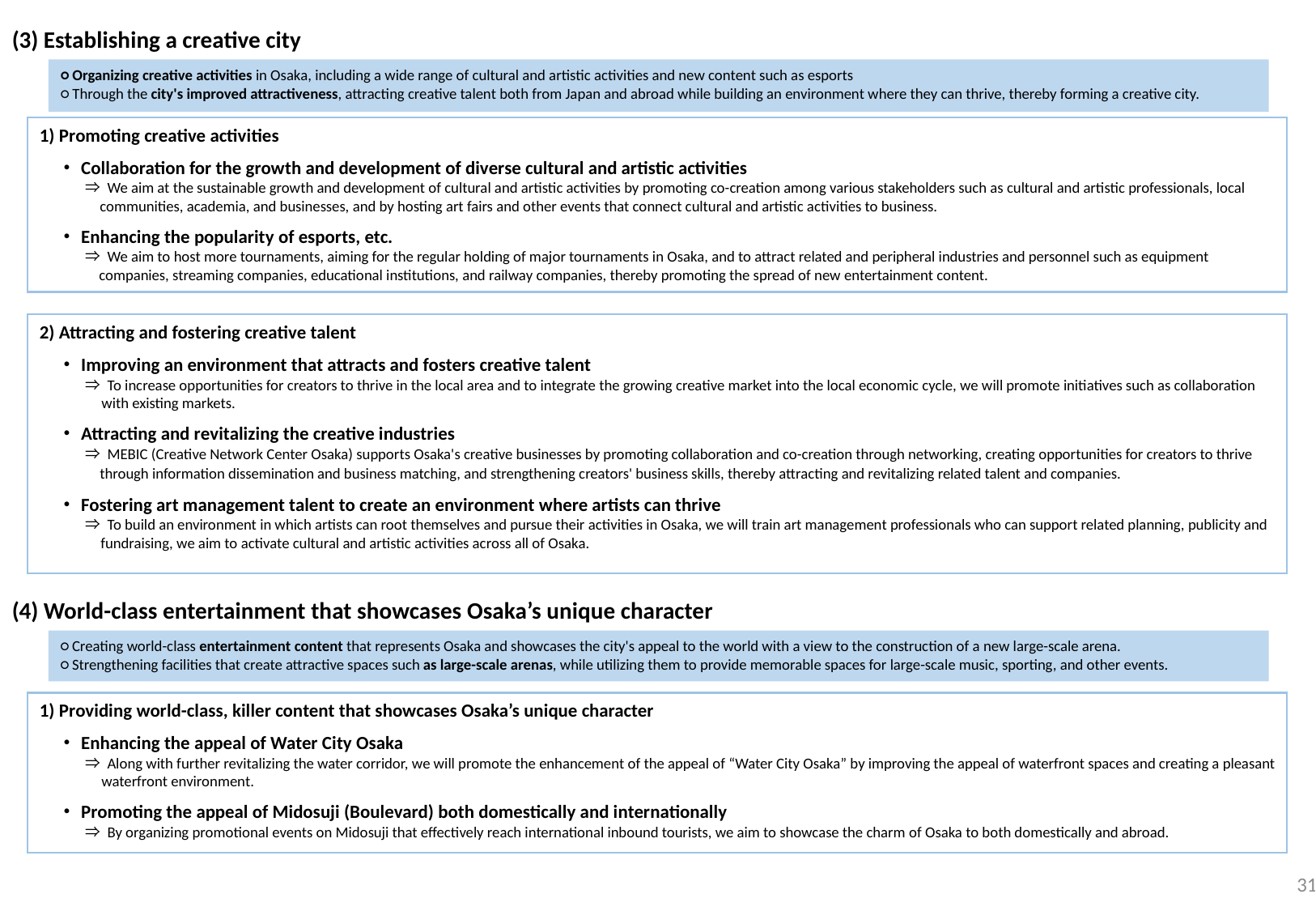

(3) Establishing a creative city
○ Organizing creative activities in Osaka, including a wide range of cultural and artistic activities and new content such as esports
○ Through the city's improved attractiveness, attracting creative talent both from Japan and abroad while building an environment where they can thrive, thereby forming a creative city.
1) Promoting creative activities
　・Collaboration for the growth and development of diverse cultural and artistic activities
　　　⇒ We aim at the sustainable growth and development of cultural and artistic activities by promoting co-creation among various stakeholders such as cultural and artistic professionals, local communities, academia, and businesses, and by hosting art fairs and other events that connect cultural and artistic activities to business.
　・Enhancing the popularity of esports, etc.
　　　⇒ We aim to host more tournaments, aiming for the regular holding of major tournaments in Osaka, and to attract related and peripheral industries and personnel such as equipment companies, streaming companies, educational institutions, and railway companies, thereby promoting the spread of new entertainment content.
2) Attracting and fostering creative talent
　・Improving an environment that attracts and fosters creative talent
　　　⇒ To increase opportunities for creators to thrive in the local area and to integrate the growing creative market into the local economic cycle, we will promote initiatives such as collaboration with existing markets.
　・Attracting and revitalizing the creative industries
　　　⇒ MEBIC (Creative Network Center Osaka) supports Osaka's creative businesses by promoting collaboration and co-creation through networking, creating opportunities for creators to thrive through information dissemination and business matching, and strengthening creators' business skills, thereby attracting and revitalizing related talent and companies.
　・Fostering art management talent to create an environment where artists can thrive
　　　⇒ To build an environment in which artists can root themselves and pursue their activities in Osaka, we will train art management professionals who can support related planning, publicity and fundraising, we aim to activate cultural and artistic activities across all of Osaka.

(4) World-class entertainment that showcases Osaka’s unique character
○ Creating world-class entertainment content that represents Osaka and showcases the city's appeal to the world with a view to the construction of a new large-scale arena.
○ Strengthening facilities that create attractive spaces such as large-scale arenas, while utilizing them to provide memorable spaces for large-scale music, sporting, and other events.
1) Providing world-class, killer content that showcases Osaka’s unique character
　・Enhancing the appeal of Water City Osaka
　　　⇒ Along with further revitalizing the water corridor, we will promote the enhancement of the appeal of “Water City Osaka” by improving the appeal of waterfront spaces and creating a pleasant waterfront environment.
　・Promoting the appeal of Midosuji (Boulevard) both domestically and internationally
　　　⇒ By organizing promotional events on Midosuji that effectively reach international inbound tourists, we aim to showcase the charm of Osaka to both domestically and abroad.
31